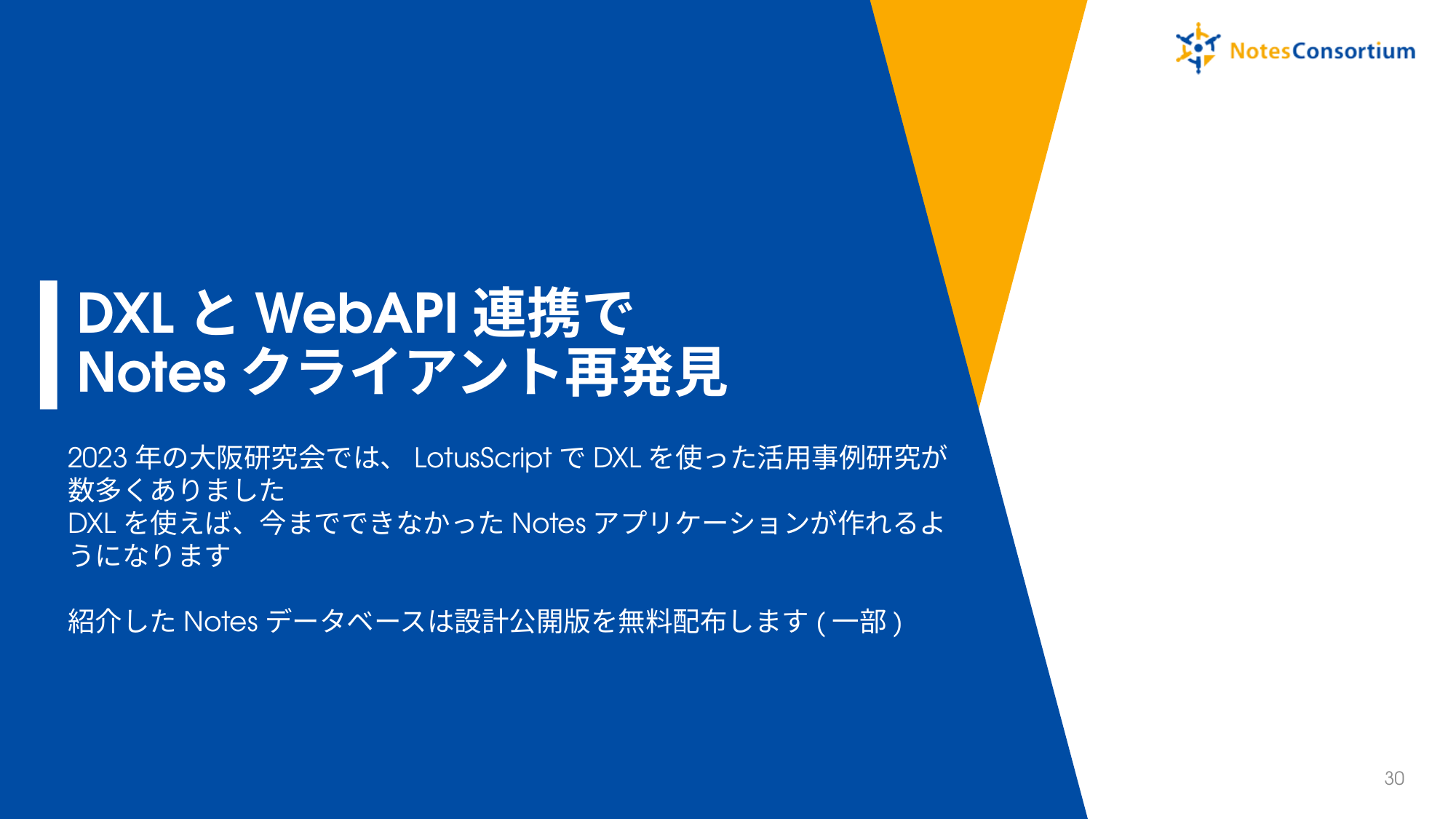

# DXLとWebAPI連携で Notesクライアント再発見

2023年の大阪研究会では、LotusScriptでDXLを使った活用事例研究が数多くありました
DXLを使えば、今までできなかったNotesアプリケーションが作れるようになります

紹介したNotesデータベースは設計公開版を無料配布します(一部)
30